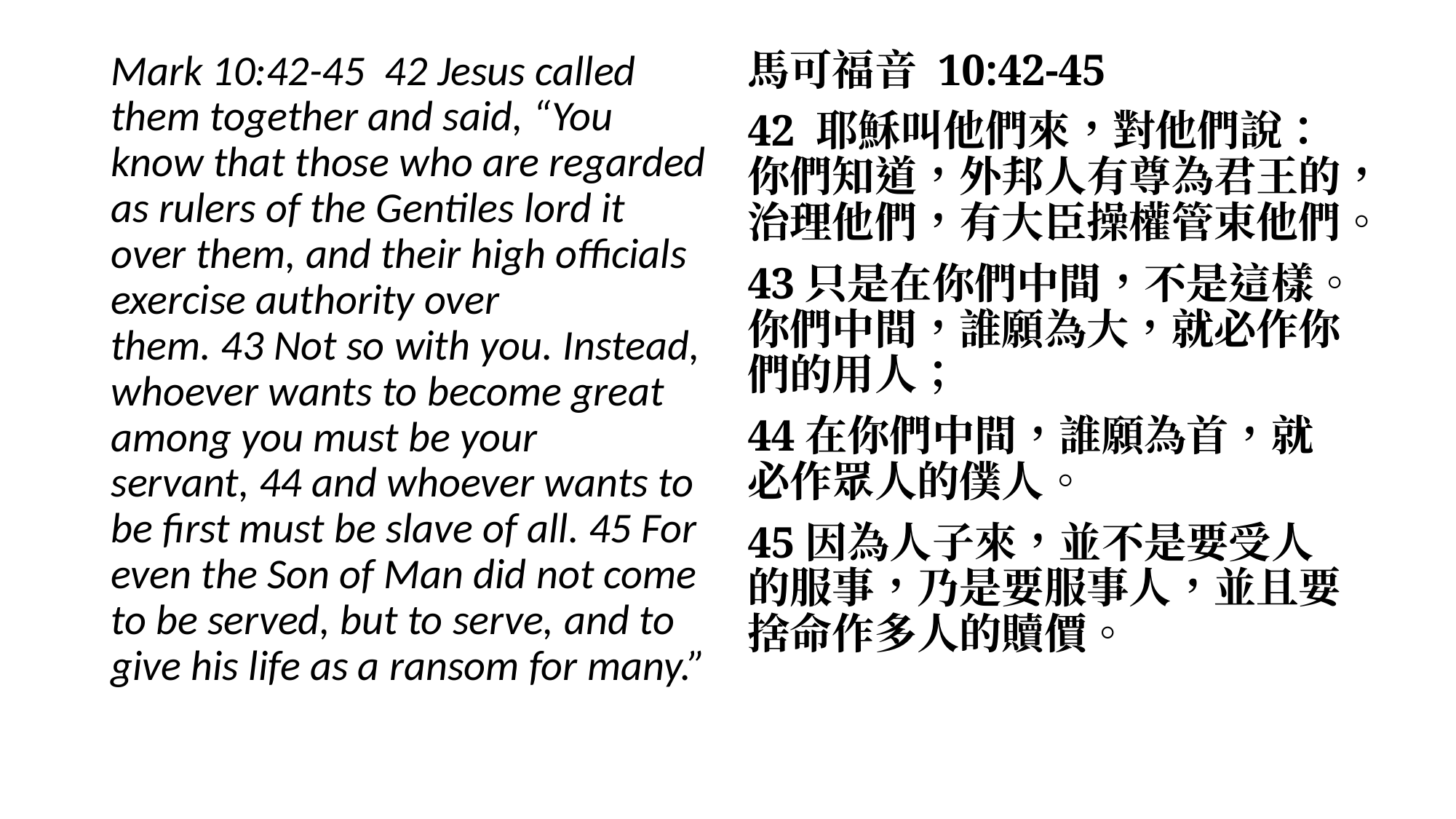

Mark 10:42-45  42 Jesus called them together and said, “You know that those who are regarded as rulers of the Gentiles lord it over them, and their high officials exercise authority over them. 43 Not so with you. Instead, whoever wants to become great among you must be your servant, 44 and whoever wants to be first must be slave of all. 45 For even the Son of Man did not come to be served, but to serve, and to give his life as a ransom for many.”

馬可福音 10:42-45
42 耶穌叫他們來，對他們說：你們知道，外邦人有尊為君王的，治理他們，有大臣操權管束他們。
43只是在你們中間，不是這樣。你們中間，誰願為大，就必作你們的用人；
44在你們中間，誰願為首，就必作眾人的僕人。
45因為人子來，並不是要受人的服事，乃是要服事人，並且要捨命作多人的贖價。